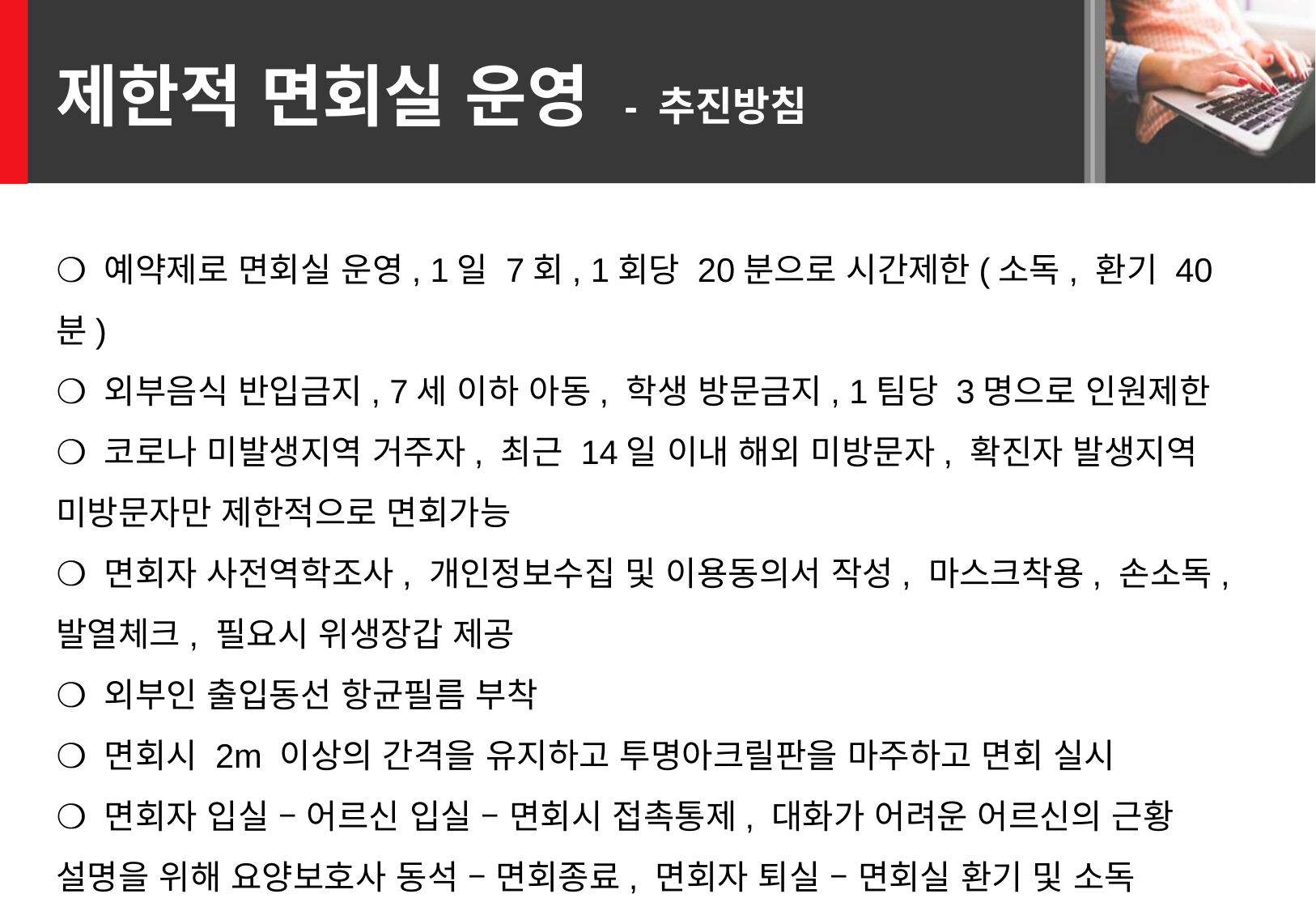

제한적 면회실 운영 - 추진방침
❍ 예약제로 면회실 운영, 1일 7회, 1회당 20분으로 시간제한(소독, 환기 40분)
❍ 외부음식 반입금지, 7세 이하 아동, 학생 방문금지, 1팀당 3명으로 인원제한
❍ 코로나 미발생지역 거주자, 최근 14일 이내 해외 미방문자, 확진자 발생지역 미방문자만 제한적으로 면회가능
❍ 면회자 사전역학조사, 개인정보수집 및 이용동의서 작성, 마스크착용, 손소독, 발열체크, 필요시 위생장갑 제공
❍ 외부인 출입동선 항균필름 부착
❍ 면회시 2m 이상의 간격을 유지하고 투명아크릴판을 마주하고 면회 실시
❍ 면회자 입실 – 어르신 입실 – 면회시 접촉통제, 대화가 어려운 어르신의 근황 설명을 위해 요양보호사 동석 – 면회종료, 면회자 퇴실 – 면회실 환기 및 소독
❍ 면회 신청자 급증시 선착순이 아닌 면회 미실시자 우선권 부여